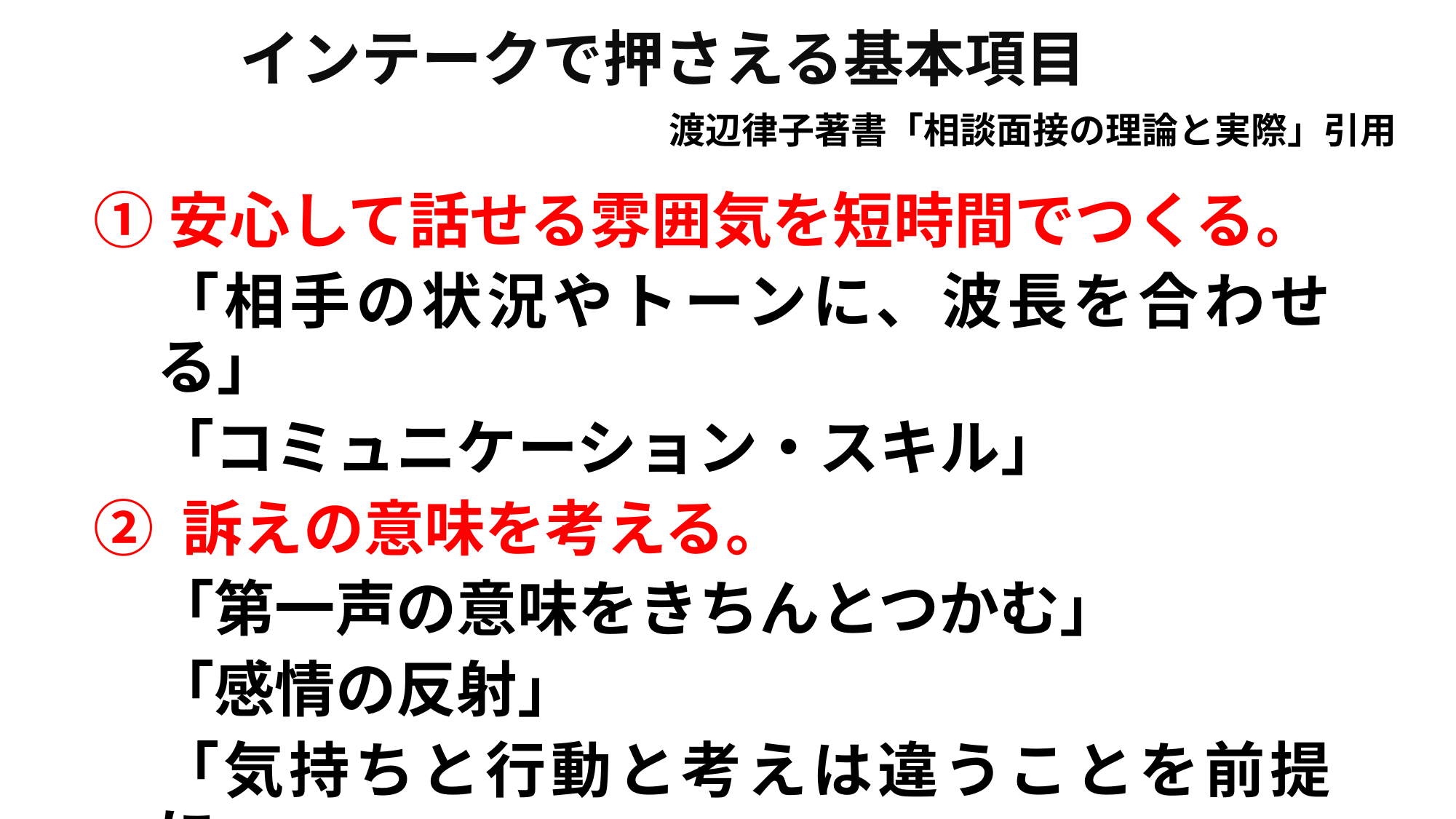

# インテークで押さえる基本項目
渡辺律子著書「相談面接の理論と実際」引用
①安心して話せる雰囲気を短時間でつくる｡
　「相手の状況やトーンに、波長を合わせる」
　「コミュニケーション・スキル」
② 訴えの意味を考える｡
　「第一声の意味をきちんとつかむ」
　「感情の反射」
　「気持ちと行動と考えは違うことを前提に」